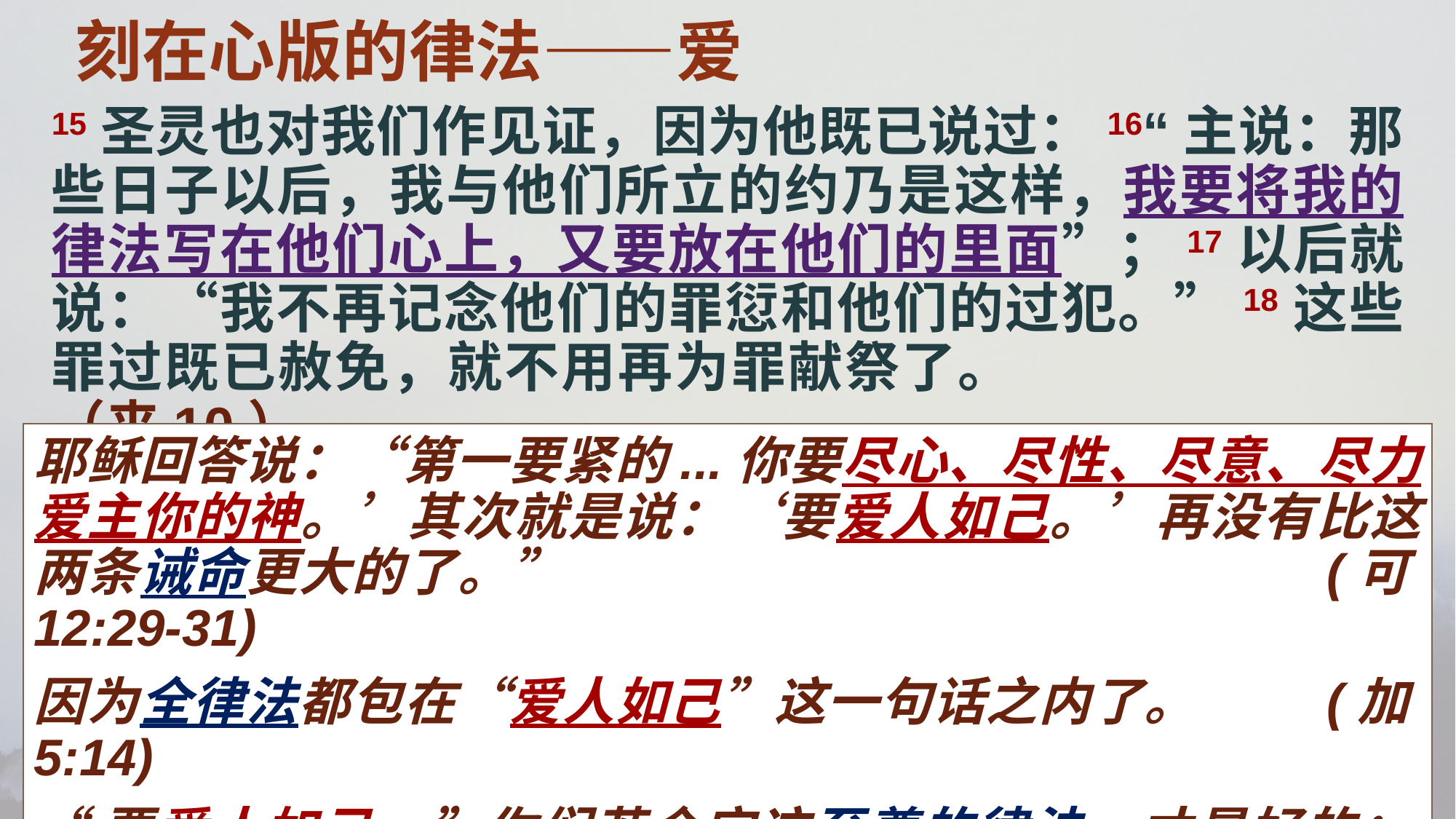

刻在心版的律法——爱
15圣灵也对我们作见证，因为他既已说过：16“主说：那些日子以后，我与他们所立的约乃是这样，我要将我的律法写在他们心上，又要放在他们的里面”；17以后就说：“我不再记念他们的罪愆和他们的过犯。”18这些罪过既已赦免，就不用再为罪献祭了。                            （来10）

耶稣回答说：“第一要紧的...你要尽心、尽性、尽意、尽力爱主你的神。’其次就是说：‘要爱人如己。’再没有比这两条诫命更大的了。”                                                         (可12:29-31)
因为全律法都包在“爱人如己”这一句话之内了。         (加5:14)
“要爱人如己。”你们若全守这至尊的律法，才是好的；(雅2:8)